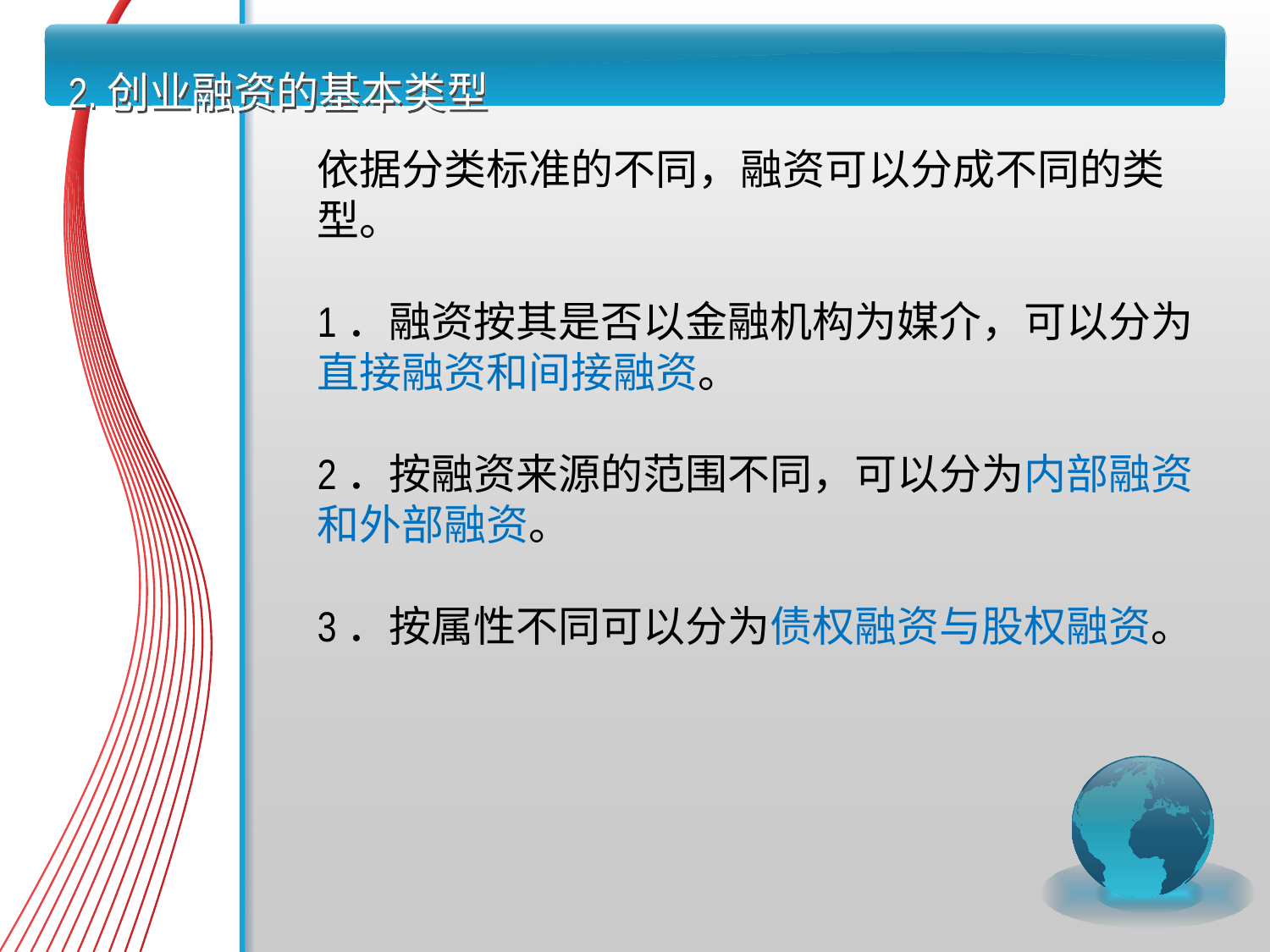

# 2.创业融资的基本类型
依据分类标准的不同，融资可以分成不同的类型。

1．融资按其是否以金融机构为媒介，可以分为直接融资和间接融资。

2．按融资来源的范围不同，可以分为内部融资和外部融资。

3．按属性不同可以分为债权融资与股权融资。